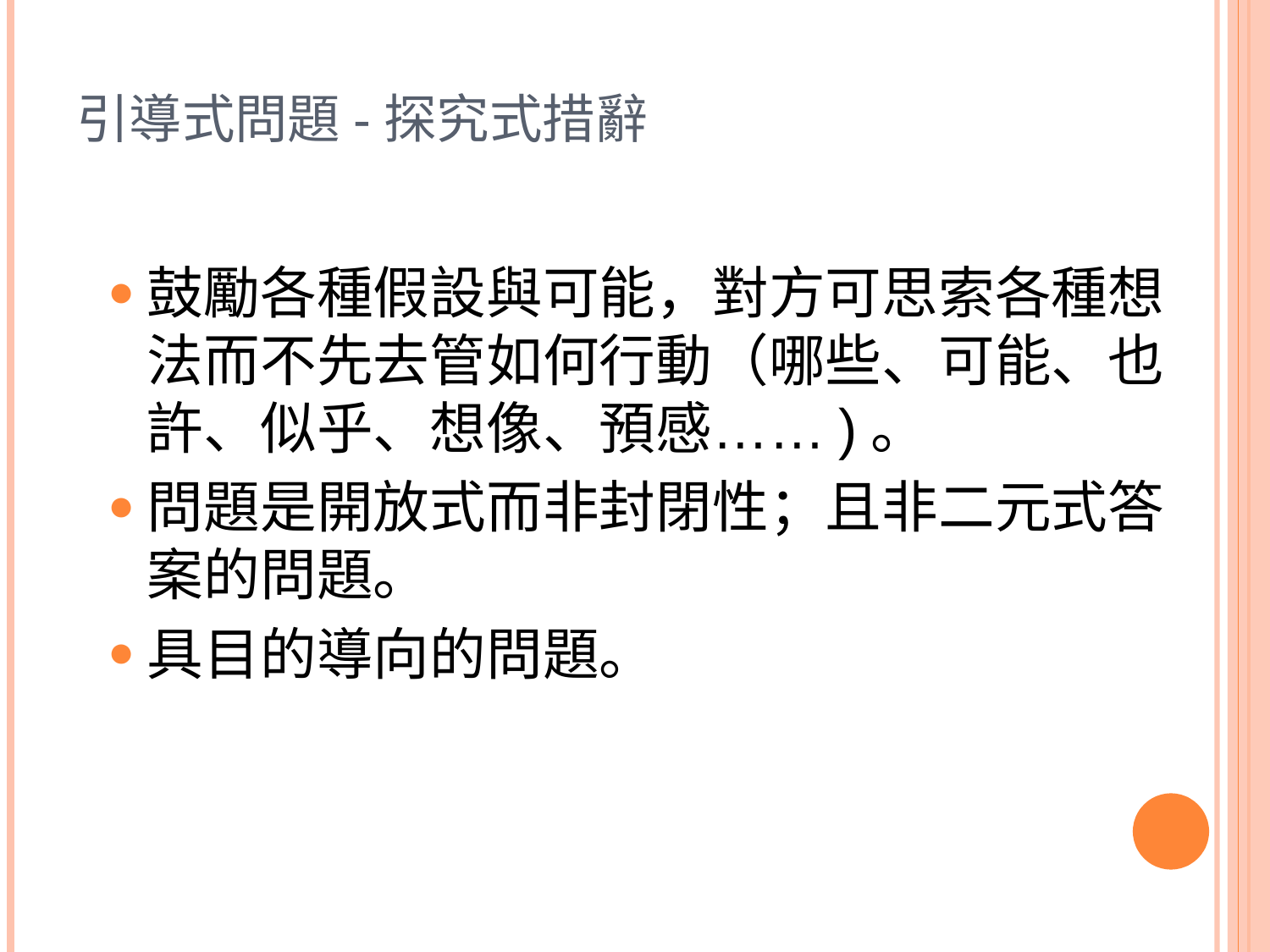

# 引導式問題-探究式措辭
鼓勵各種假設與可能，對方可思索各種想法而不先去管如何行動（哪些、可能、也許、似乎、想像、預感……)。
問題是開放式而非封閉性；且非二元式答案的問題。
具目的導向的問題。